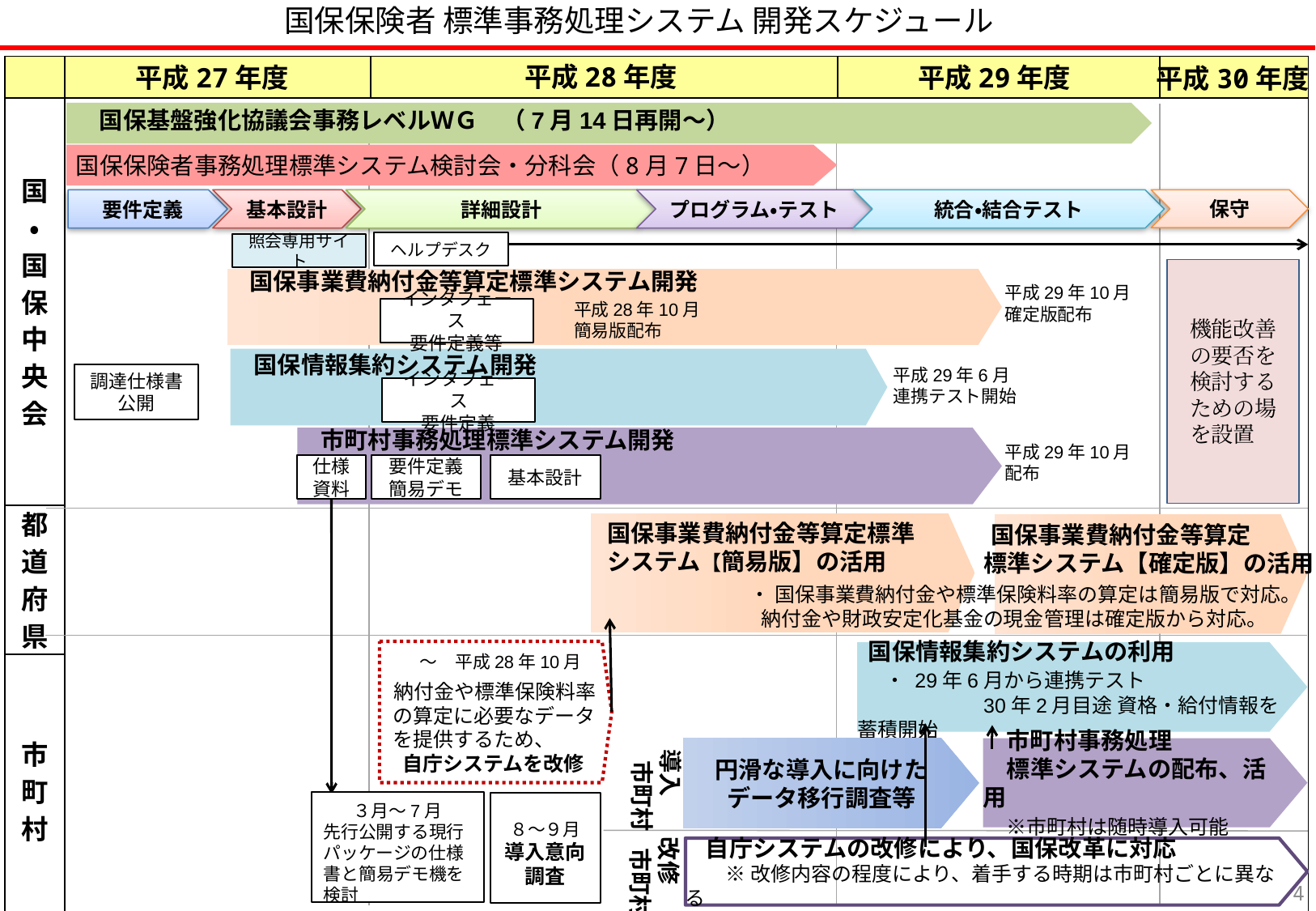

国保保険者 標準事務処理システム 開発スケジュール
平成28年度
平成29年度
平成27年度
平成30年度
|  |  |  |  |  |
| --- | --- | --- | --- | --- |
| 国・国保中央会 |  |  |  |  |
| 都道府県 |  |  |  |  |
| 市町村 |  |  |  |  |
　国保基盤強化協議会事務レベルＷＧ　（7月14日再開～）

国保保険者事務処理標準システム検討会・分科会（8月7日～）
保守
要件定義
基本設計
詳細設計
プログラム・テスト
統合・結合テスト
ヘルプデスク
照会専用サイト
 機能改善
 の要否を
 検討する
 ための場
 を設置
   国保事業費納付金等算定標準システム開発

　国保情報集約システム開発

　市町村事務処理標準システム開発

要件定義
簡易デモ
基本設計
平成29年10月
確定版配布
平成28年10月
簡易版配布
インタフェース
要件定義等
平成29年6月
連携テスト開始
調達仕様書
公開
インタフェース
要件定義
平成29年10月
配布
仕様
資料

  国保事業費納付金等算定標準
  システム【簡易版】の活用

　国保事業費納付金等算定
  標準システム【確定版】の活用

 ・ 国保事業費納付金や標準保険料率の算定は簡易版で対応。
　納付金や財政安定化基金の現金管理は確定版から対応。
　　～　平成28年10月

  納付金や標準保険料率
  の算定に必要なデータ
  を提供するため、
    自庁システムを改修

 国保情報集約システムの利用
　 ・ 29年6月から連携テスト
　　　　　　30年2月目途 資格・給付情報を蓄積開始

導入
 市町村
円滑な導入に向けた
データ移行調査等
　市町村事務処理
　標準システムの配布、活用
　※市町村は随時導入可能
３月～7月
先行公開する現行パッケージの仕様書と簡易デモ機を検討
８～９月
導入意向調査
改修
 市町村
　自庁システムの改修により、国保改革に対応
　　※ 改修内容の程度により、着手する時期は市町村ごとに異なる
4